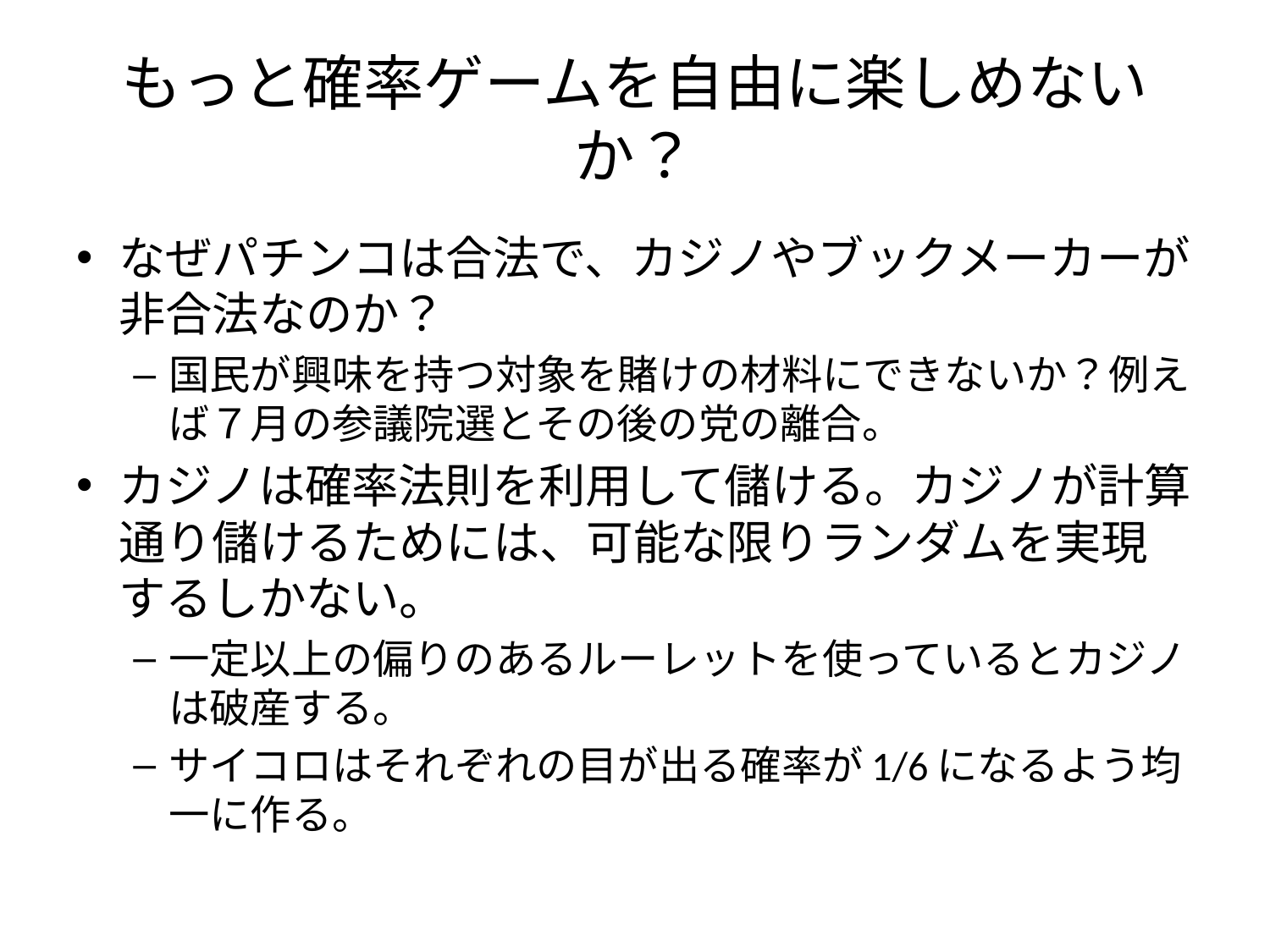

# もっと確率ゲームを自由に楽しめないか？
なぜパチンコは合法で、カジノやブックメーカーが非合法なのか？
国民が興味を持つ対象を賭けの材料にできないか？例えば７月の参議院選とその後の党の離合。
カジノは確率法則を利用して儲ける。カジノが計算通り儲けるためには、可能な限りランダムを実現するしかない。
一定以上の偏りのあるルーレットを使っているとカジノは破産する。
サイコロはそれぞれの目が出る確率が1/6になるよう均一に作る。